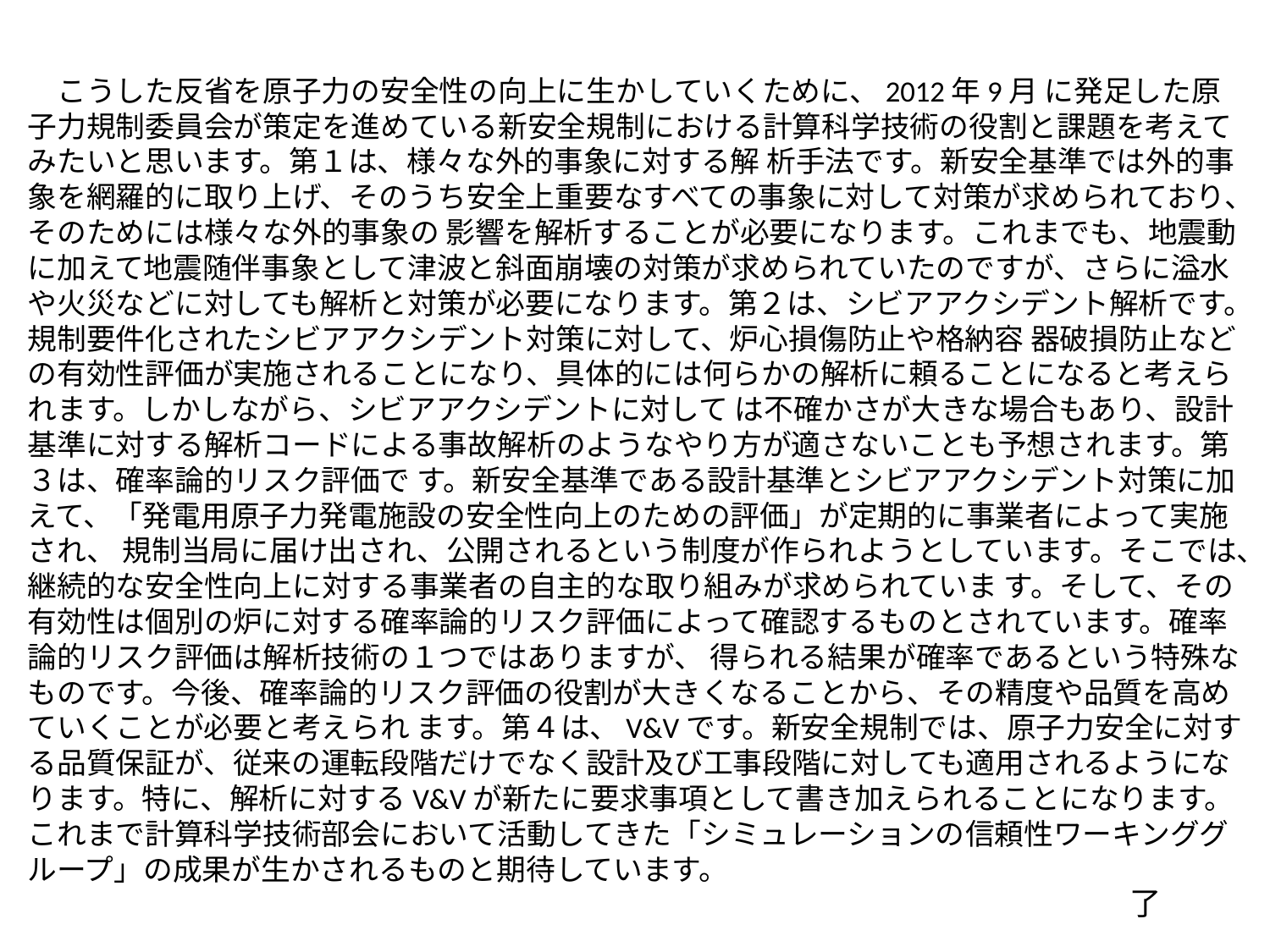

こうした反省を原子力の安全性の向上に生かしていくために、2012年9月 に発足した原子力規制委員会が策定を進めている新安全規制における計算科学技術の役割と課題を考えてみたいと思います。第１は、様々な外的事象に対する解 析手法です。新安全基準では外的事象を網羅的に取り上げ、そのうち安全上重要なすべての事象に対して対策が求められており、そのためには様々な外的事象の 影響を解析することが必要になります。これまでも、地震動に加えて地震随伴事象として津波と斜面崩壊の対策が求められていたのですが、さらに溢水や火災などに対しても解析と対策が必要になります。第２は、シビアアクシデント解析です。規制要件化されたシビアアクシデント対策に対して、炉心損傷防止や格納容 器破損防止などの有効性評価が実施されることになり、具体的には何らかの解析に頼ることになると考えられます。しかしながら、シビアアクシデントに対して は不確かさが大きな場合もあり、設計基準に対する解析コードによる事故解析のようなやり方が適さないことも予想されます。第３は、確率論的リスク評価で す。新安全基準である設計基準とシビアアクシデント対策に加えて、「発電用原子力発電施設の安全性向上のための評価」が定期的に事業者によって実施され、 規制当局に届け出され、公開されるという制度が作られようとしています。そこでは、継続的な安全性向上に対する事業者の自主的な取り組みが求められていま す。そして、その有効性は個別の炉に対する確率論的リスク評価によって確認するものとされています。確率論的リスク評価は解析技術の１つではありますが、 得られる結果が確率であるという特殊なものです。今後、確率論的リスク評価の役割が大きくなることから、その精度や品質を高めていくことが必要と考えられ ます。第４は、V&Vです。新安全規制では、原子力安全に対する品質保証が、従来の運転段階だけでなく設計及び工事段階に対しても適用されるようになります。特に、解析に対するV&Vが新たに要求事項として書き加えられることになります。これまで計算科学技術部会において活動してきた「シミュレーションの信頼性ワーキンググループ」の成果が生かされるものと期待しています。
了